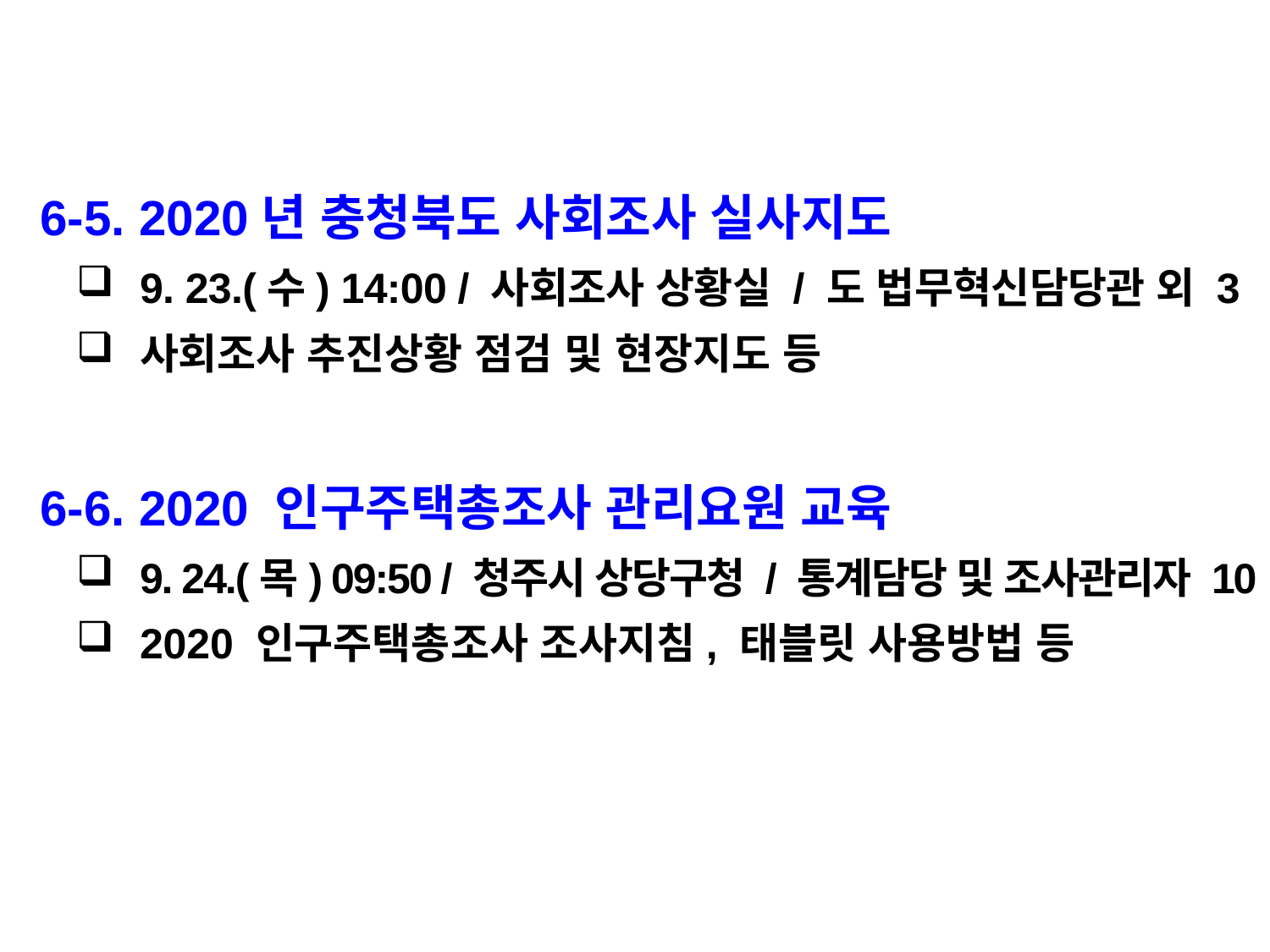

6-5. 2020년 충청북도 사회조사 실사지도
9. 23.(수) 14:00 / 사회조사 상황실 / 도 법무혁신담당관 외 3
사회조사 추진상황 점검 및 현장지도 등

  6-6. 2020 인구주택총조사 관리요원 교육
9. 24.(목) 09:50 / 청주시 상당구청 / 통계담당 및 조사관리자 10
2020 인구주택총조사 조사지침, 태블릿 사용방법 등